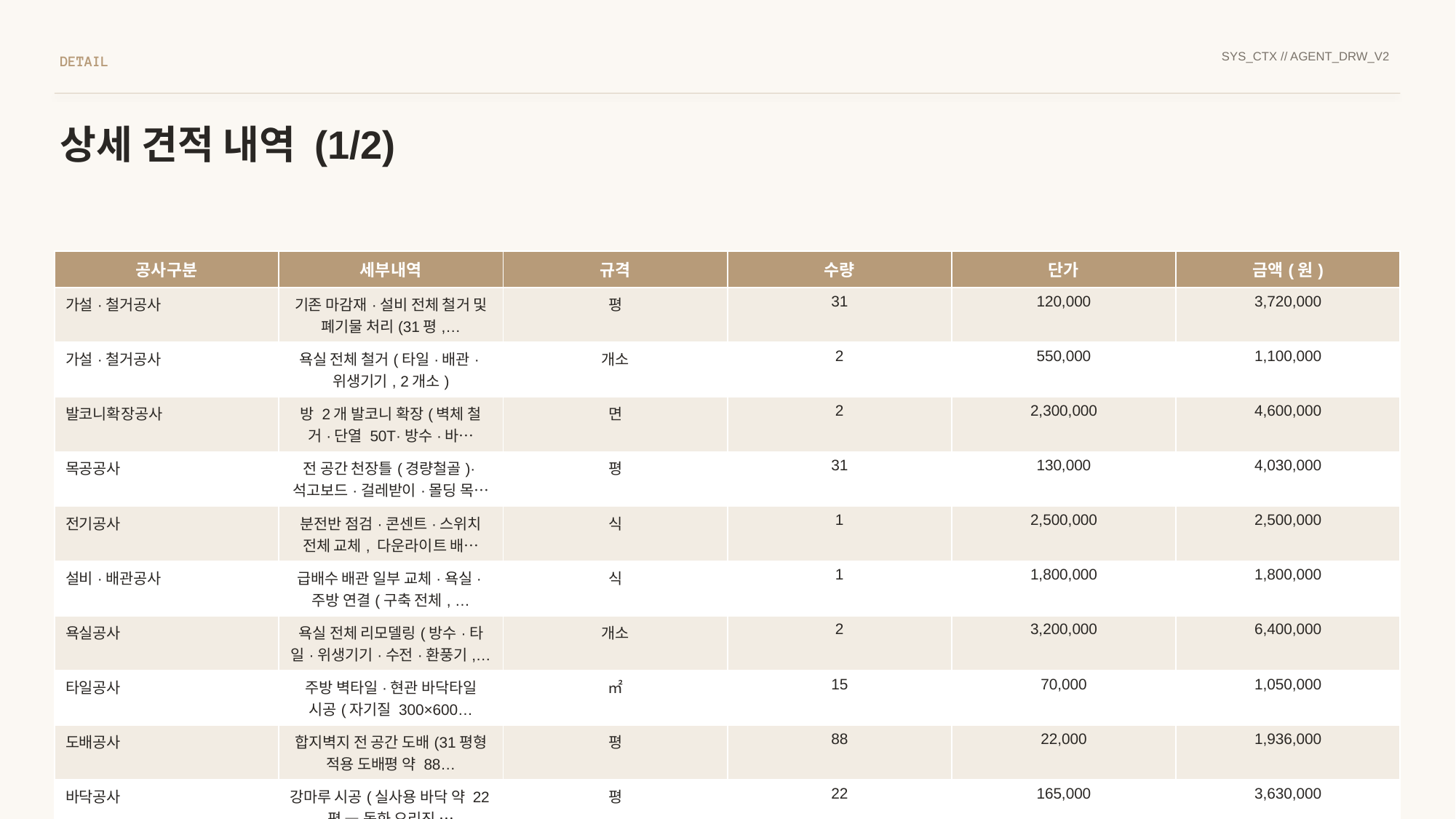

SYS_CTX // AGENT_DRW_V2
DETAIL

상세 견적 내역 (1/2)
| 공사구분 | 세부내역 | 규격 | 수량 | 단가 | 금액(원) |
| --- | --- | --- | --- | --- | --- |
| 가설·철거공사 | 기존 마감재·설비 전체 철거 및 폐기물 처리(31평,… | 평 | 31 | 120,000 | 3,720,000 |
| 가설·철거공사 | 욕실 전체 철거(타일·배관·위생기기, 2개소) | 개소 | 2 | 550,000 | 1,100,000 |
| 발코니확장공사 | 방 2개 발코니 확장(벽체 철거·단열 50T·방수·바… | 면 | 2 | 2,300,000 | 4,600,000 |
| 목공공사 | 전 공간 천장틀(경량철골)·석고보드·걸레받이·몰딩 목… | 평 | 31 | 130,000 | 4,030,000 |
| 전기공사 | 분전반 점검·콘센트·스위치 전체 교체, 다운라이트 배… | 식 | 1 | 2,500,000 | 2,500,000 |
| 설비·배관공사 | 급배수 배관 일부 교체·욕실·주방 연결(구축 전체, … | 식 | 1 | 1,800,000 | 1,800,000 |
| 욕실공사 | 욕실 전체 리모델링(방수·타일·위생기기·수전·환풍기,… | 개소 | 2 | 3,200,000 | 6,400,000 |
| 타일공사 | 주방 벽타일·현관 바닥타일 시공(자기질 300×600… | ㎡ | 15 | 70,000 | 1,050,000 |
| 도배공사 | 합지벽지 전 공간 도배(31평형 적용 도배평 약 88… | 평 | 88 | 22,000 | 1,936,000 |
| 바닥공사 | 강마루 시공(실사용 바닥 약 22평 — 동화 오리진 … | 평 | 22 | 165,000 | 3,630,000 |
| 주방공사 | 싱크대 상하부장 4m 교체(일반 등급, 상판 포함 —… | m | 4 | 950,000 | 3,800,000 |
| 조명·인테리어 | LED 방등·거실등·다운라이트 기구 공급 및 설치(3… | 식 | 1 | 1,500,000 | 1,500,000 |
| 도장공사 | 천장 수성페인트 2회 도장(31평, 프라이머+상도) | 평 | 31 | 55,000 | 1,705,000 |